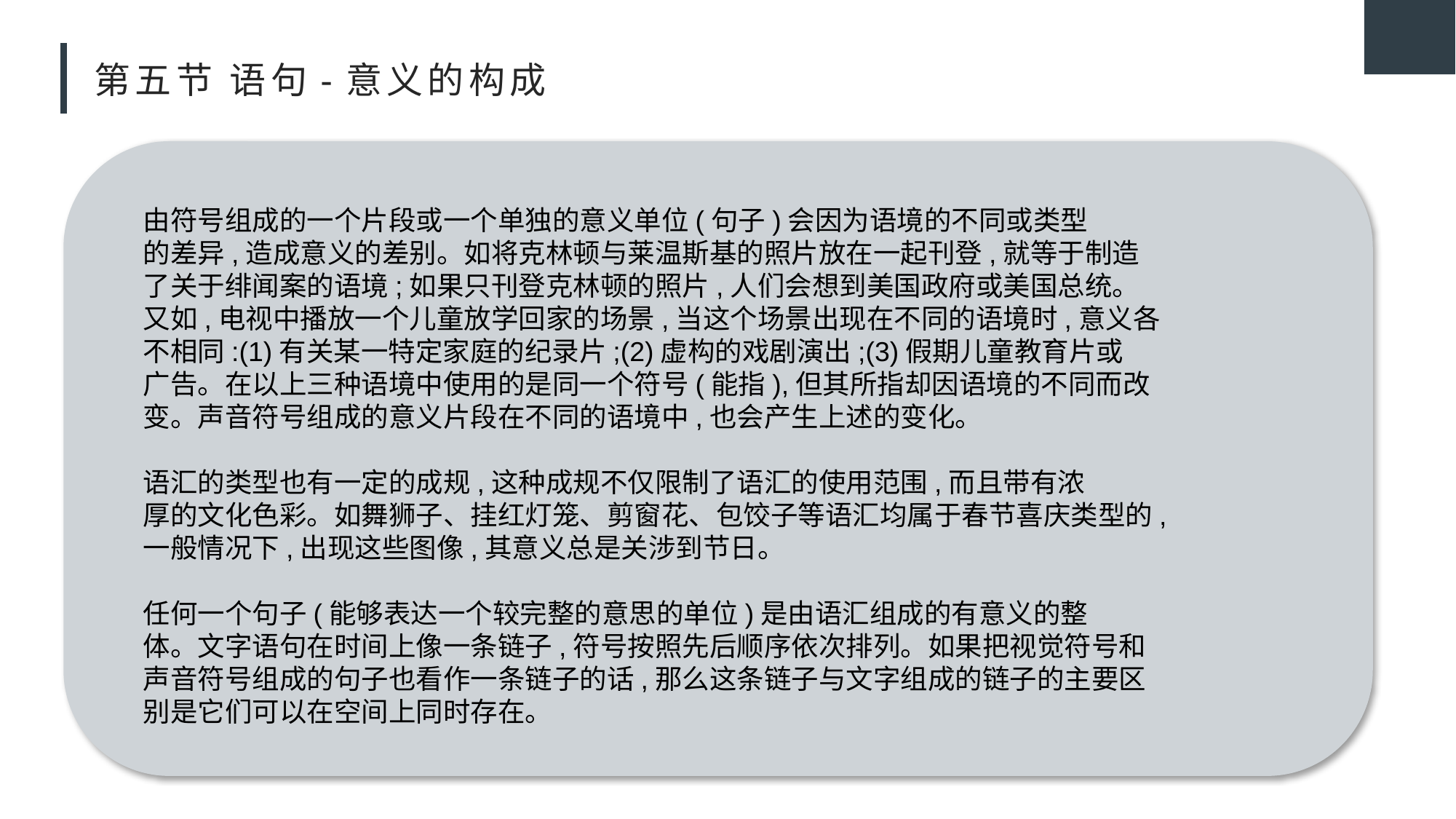

# 第五节 语句-意义的构成

由符号组成的一个片段或一个单独的意义单位(句子)会因为语境的不同或类型
的差异,造成意义的差别。如将克林顿与莱温斯基的照片放在一起刊登,就等于制造
了关于绯闻案的语境;如果只刊登克林顿的照片,人们会想到美国政府或美国总统。
又如,电视中播放一个儿童放学回家的场景,当这个场景出现在不同的语境时,意义各
不相同:(1)有关某一特定家庭的纪录片;(2)虚构的戏剧演出;(3)假期儿童教育片或
广告。在以上三种语境中使用的是同一个符号(能指),但其所指却因语境的不同而改
变。声音符号组成的意义片段在不同的语境中,也会产生上述的变化。

语汇的类型也有一定的成规,这种成规不仅限制了语汇的使用范围,而且带有浓
厚的文化色彩。如舞狮子、挂红灯笼、剪窗花、包饺子等语汇均属于春节喜庆类型的,
一般情况下,出现这些图像,其意义总是关涉到节日。

任何一个句子(能够表达一个较完整的意思的单位)是由语汇组成的有意义的整
体。文字语句在时间上像一条链子,符号按照先后顺序依次排列。如果把视觉符号和
声音符号组成的句子也看作一条链子的话,那么这条链子与文字组成的链子的主要区
别是它们可以在空间上同时存在。